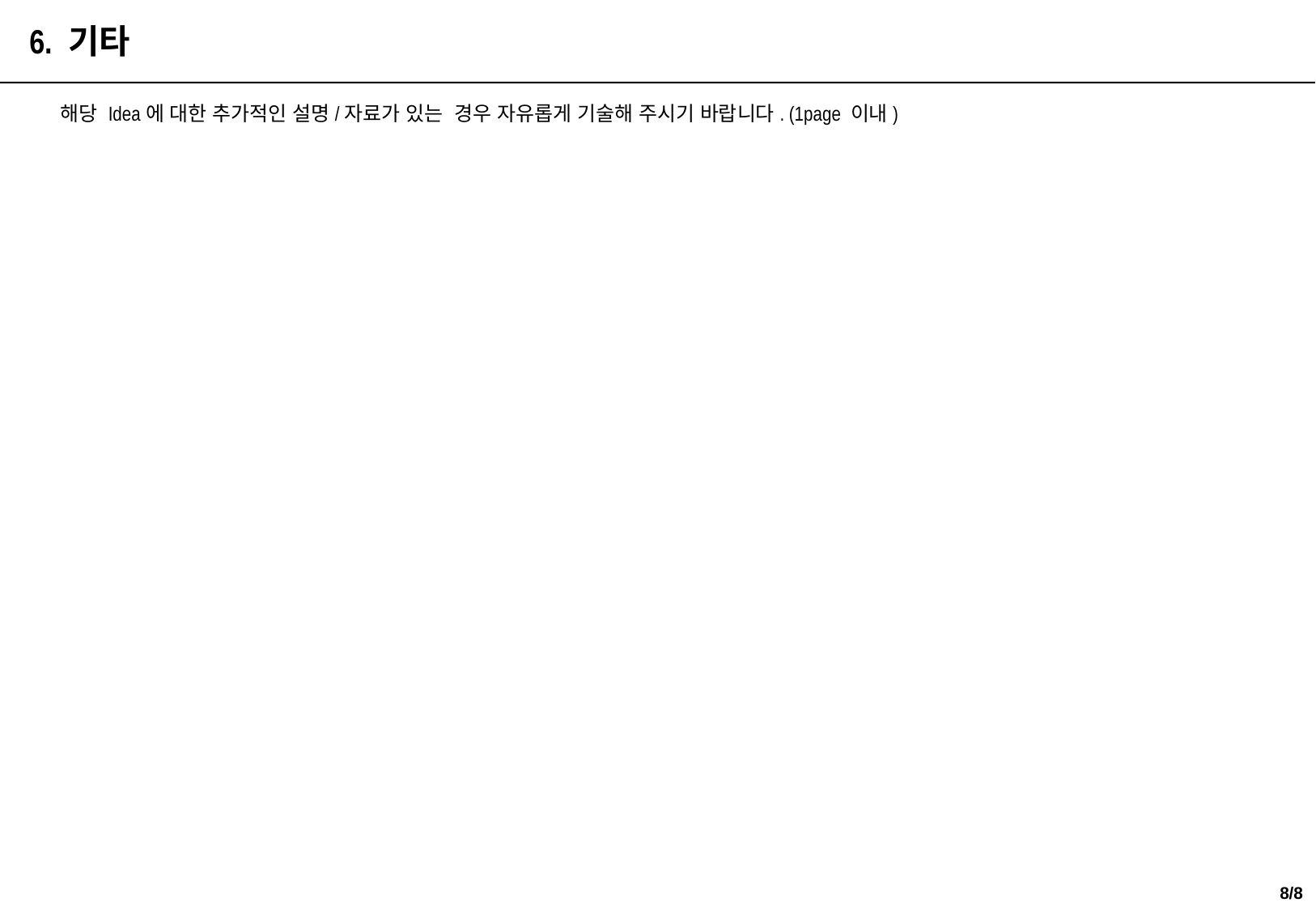

6. 기타
해당 Idea에 대한 추가적인 설명/자료가 있는  경우 자유롭게 기술해 주시기 바랍니다. (1page 이내)
8/8